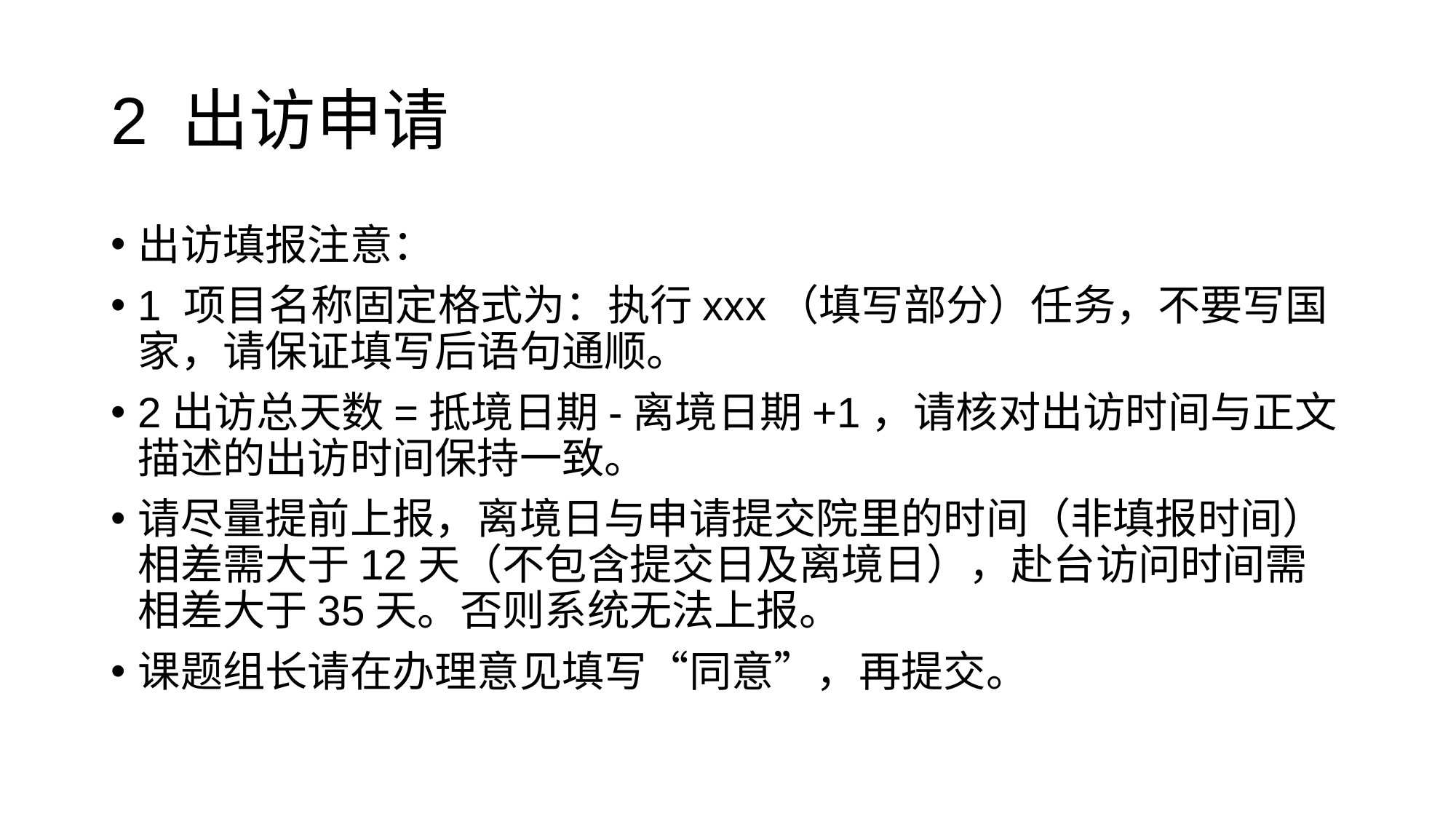

# 2 出访申请
出访填报注意：
1 项目名称固定格式为：执行xxx（填写部分）任务，不要写国家，请保证填写后语句通顺。
2出访总天数=抵境日期-离境日期+1，请核对出访时间与正文描述的出访时间保持一致。
请尽量提前上报，离境日与申请提交院里的时间（非填报时间）相差需大于12天（不包含提交日及离境日），赴台访问时间需相差大于35天。否则系统无法上报。
课题组长请在办理意见填写“同意”，再提交。